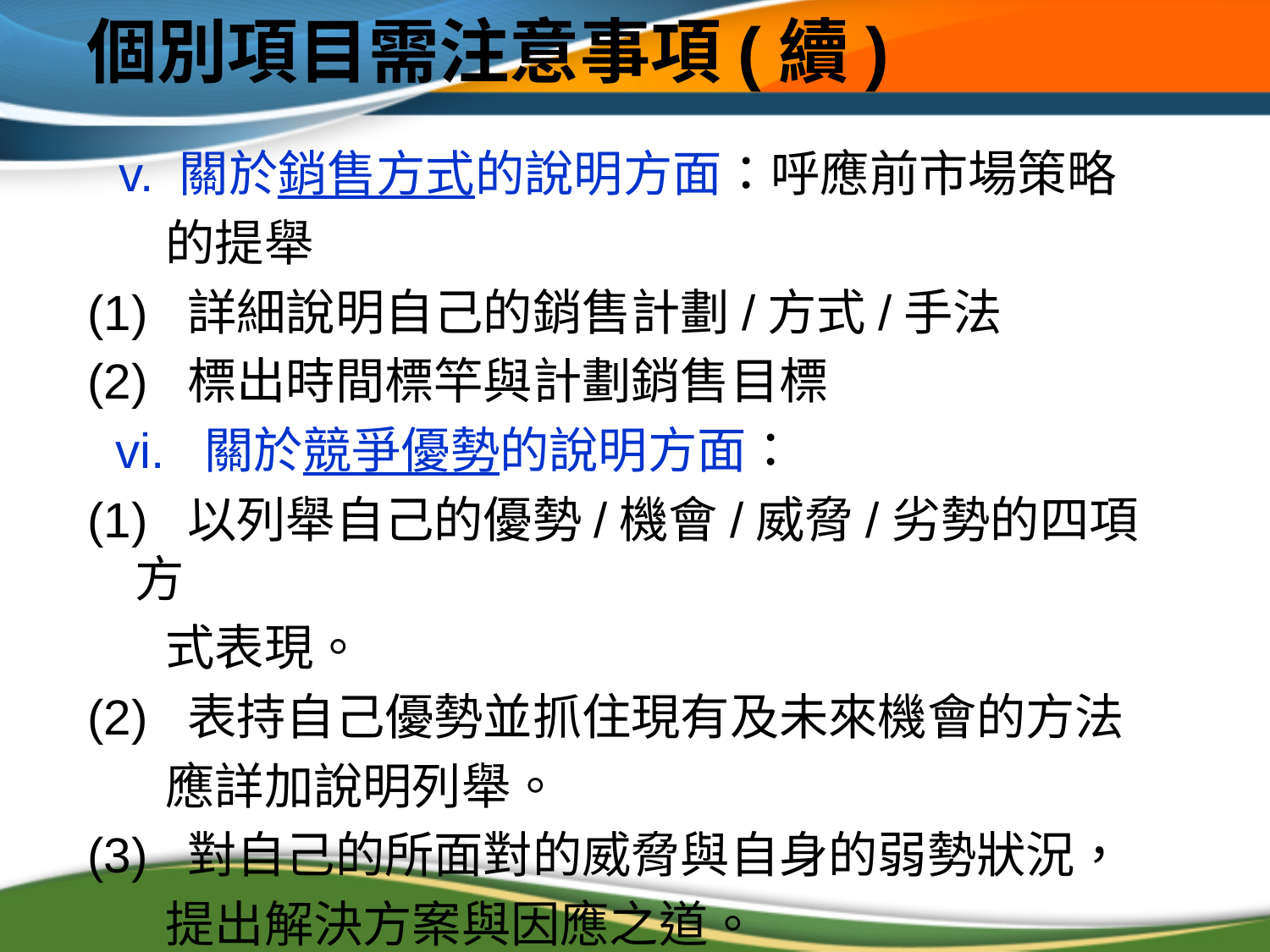

# 個別項目需注意事項(續)
  v. 關於銷售方式的說明方面：呼應前市場策略
      的提舉
(1)  詳細說明自己的銷售計劃/方式/手法
(2)  標出時間標竿與計劃銷售目標
  vi.  關於競爭優勢的說明方面：
(1)  以列舉自己的優勢/機會/威脅/劣勢的四項方
      式表現。
(2)  表持自己優勢並抓住現有及未來機會的方法
      應詳加說明列舉。
(3)  對自己的所面對的威脅與自身的弱勢狀況，
      提出解決方案與因應之道。